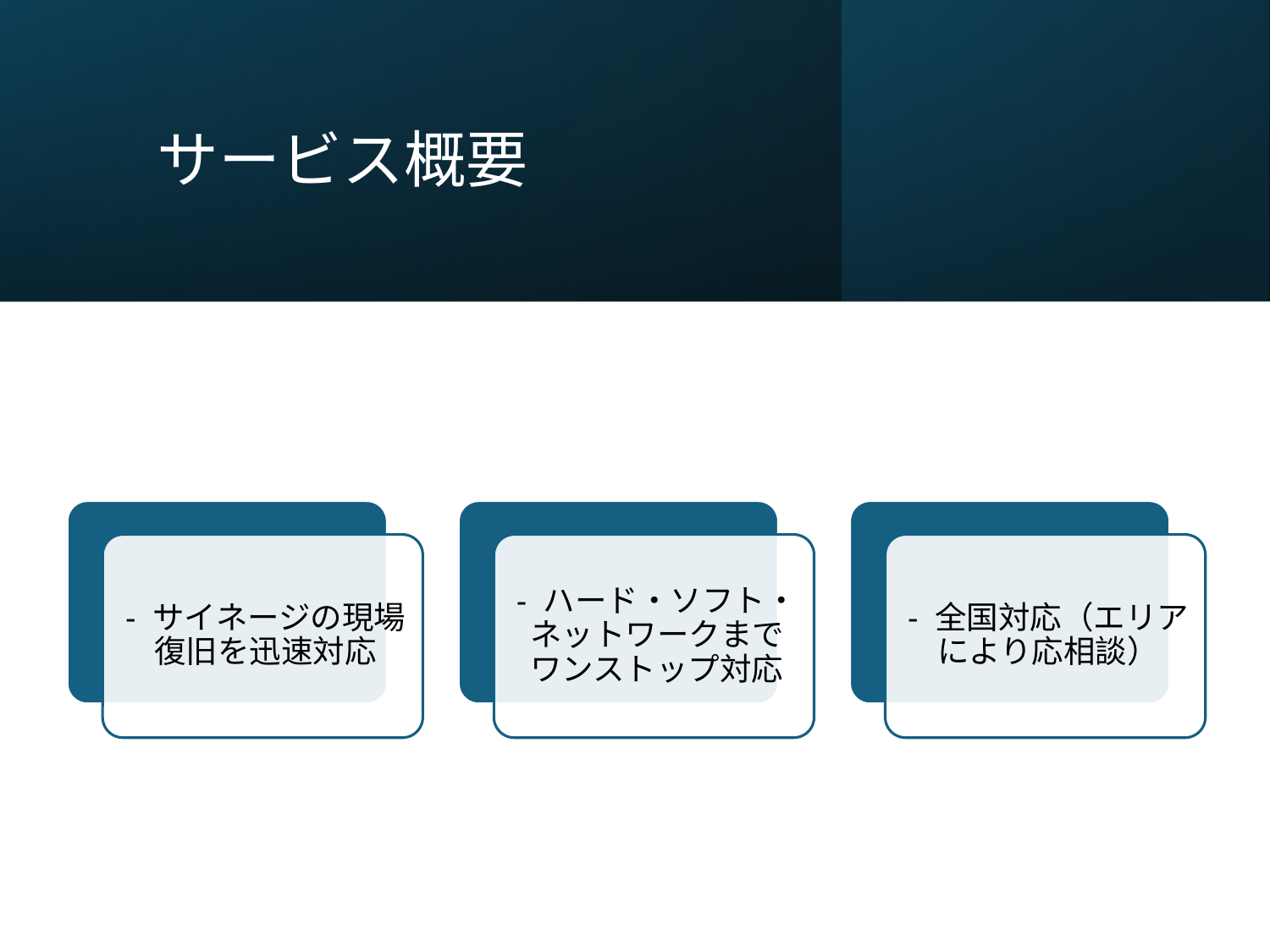

# サービス概要
- サイネージの現場復旧を迅速対応
- ハード・ソフト・ネットワークまでワンストップ対応
- 全国対応（エリアにより応相談）